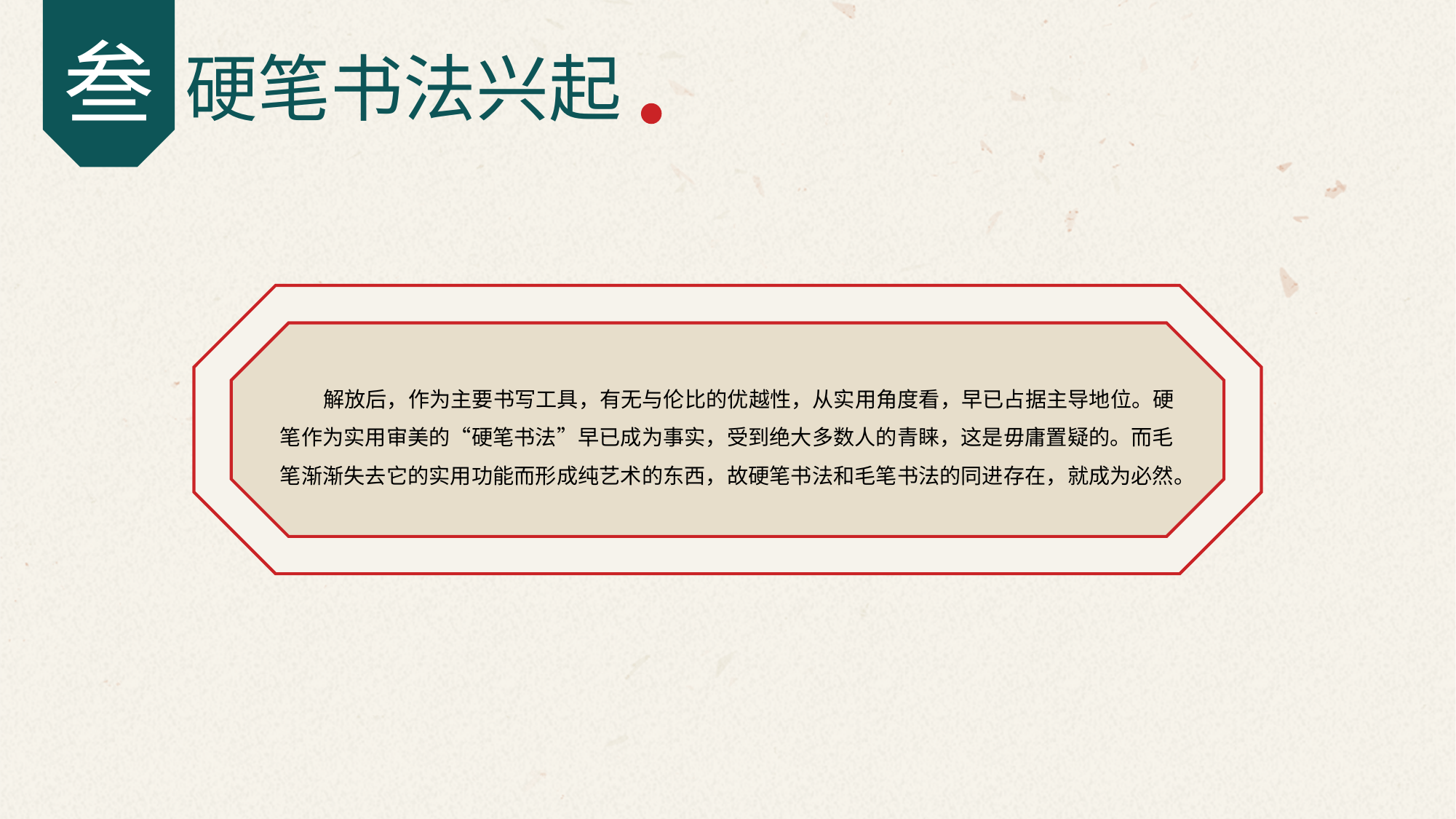

叁
硬笔书法兴起

解放后，作为主要书写工具，有无与伦比的优越性，从实用角度看，早已占据主导地位。硬笔作为实用审美的“硬笔书法”早已成为事实，受到绝大多数人的青睐，这是毋庸置疑的。而毛笔渐渐失去它的实用功能而形成纯艺术的东西，故硬笔书法和毛笔书法的同进存在，就成为必然。